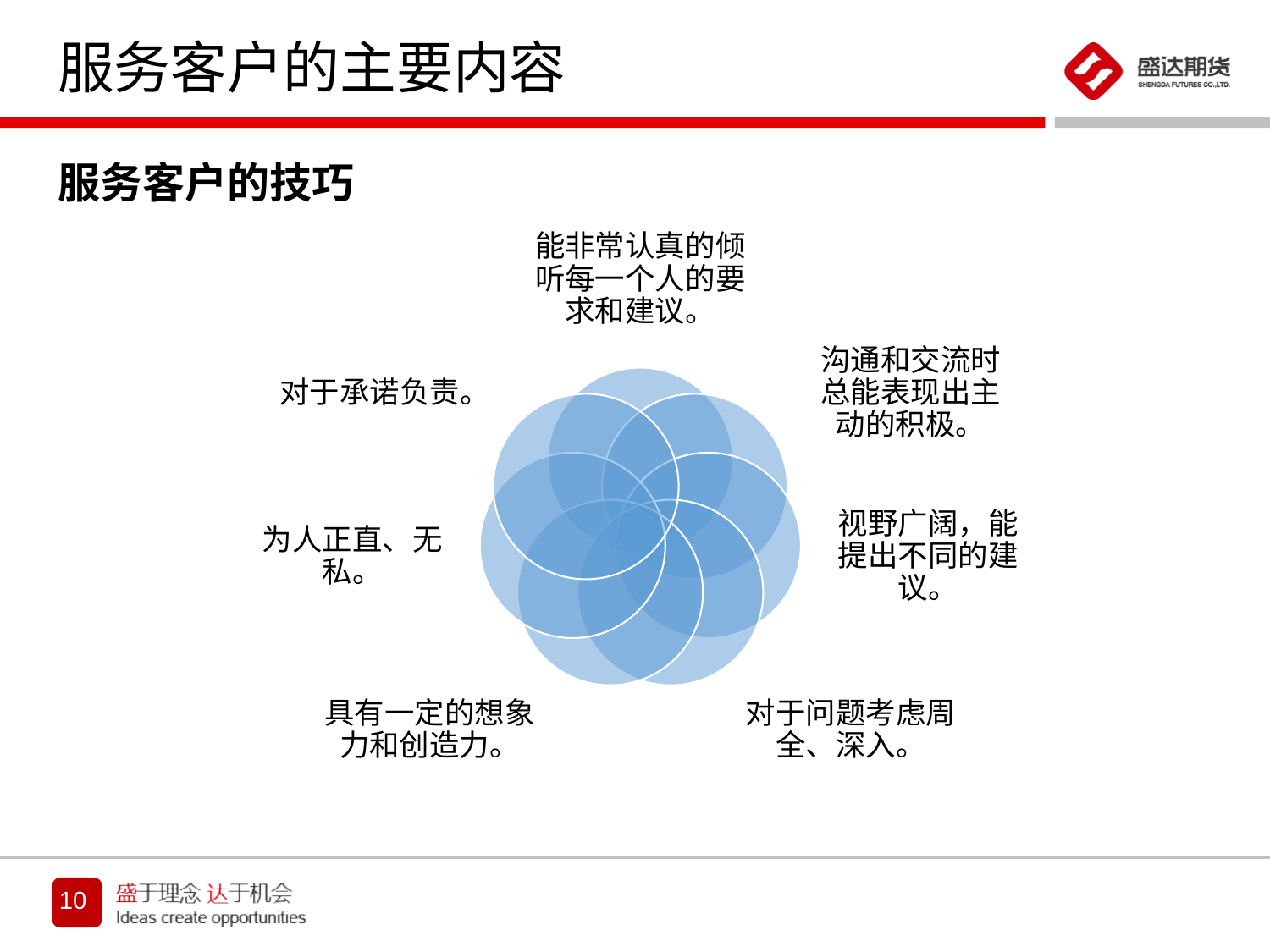

# 服务客户的主要内容
服务客户的技巧

能非常认真的倾听每一个人的要求和建议。
沟通和交流时总能表现出主动的积极。
视野广阔，能提出不同的建议。
对于问题考虑周全、深入。
具有一定的想象力和创造力。
为人正直、无私。
对于承诺负责。